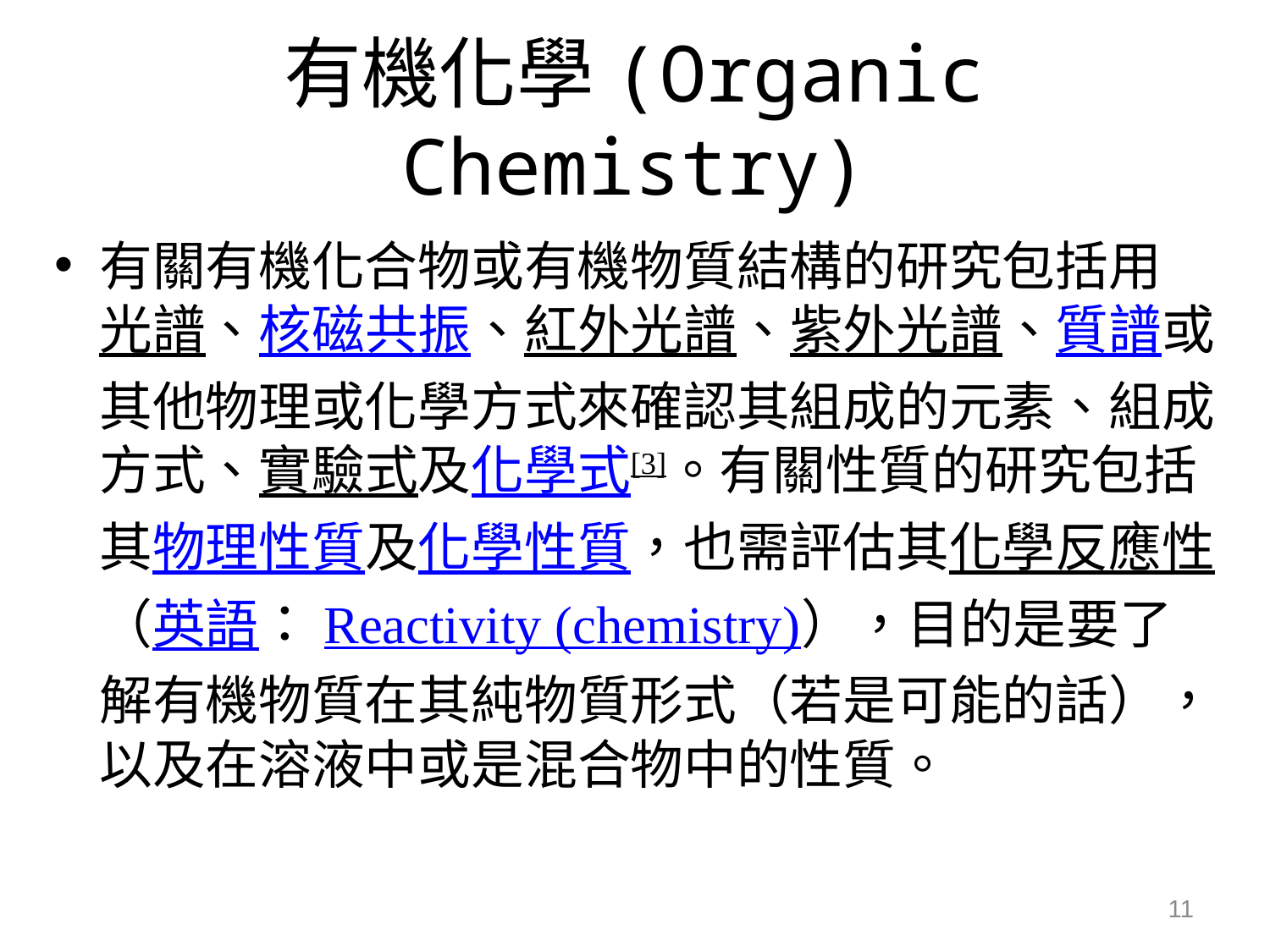

# 有機化學(Organic Chemistry)
有關有機化合物或有機物質結構的研究包括用光譜、核磁共振、紅外光譜、紫外光譜、質譜或其他物理或化學方式來確認其組成的元素、組成方式、實驗式及化學式[3]。有關性質的研究包括其物理性質及化學性質，也需評估其化學反應性（英語：Reactivity (chemistry)），目的是要了解有機物質在其純物質形式（若是可能的話），以及在溶液中或是混合物中的性質。

11